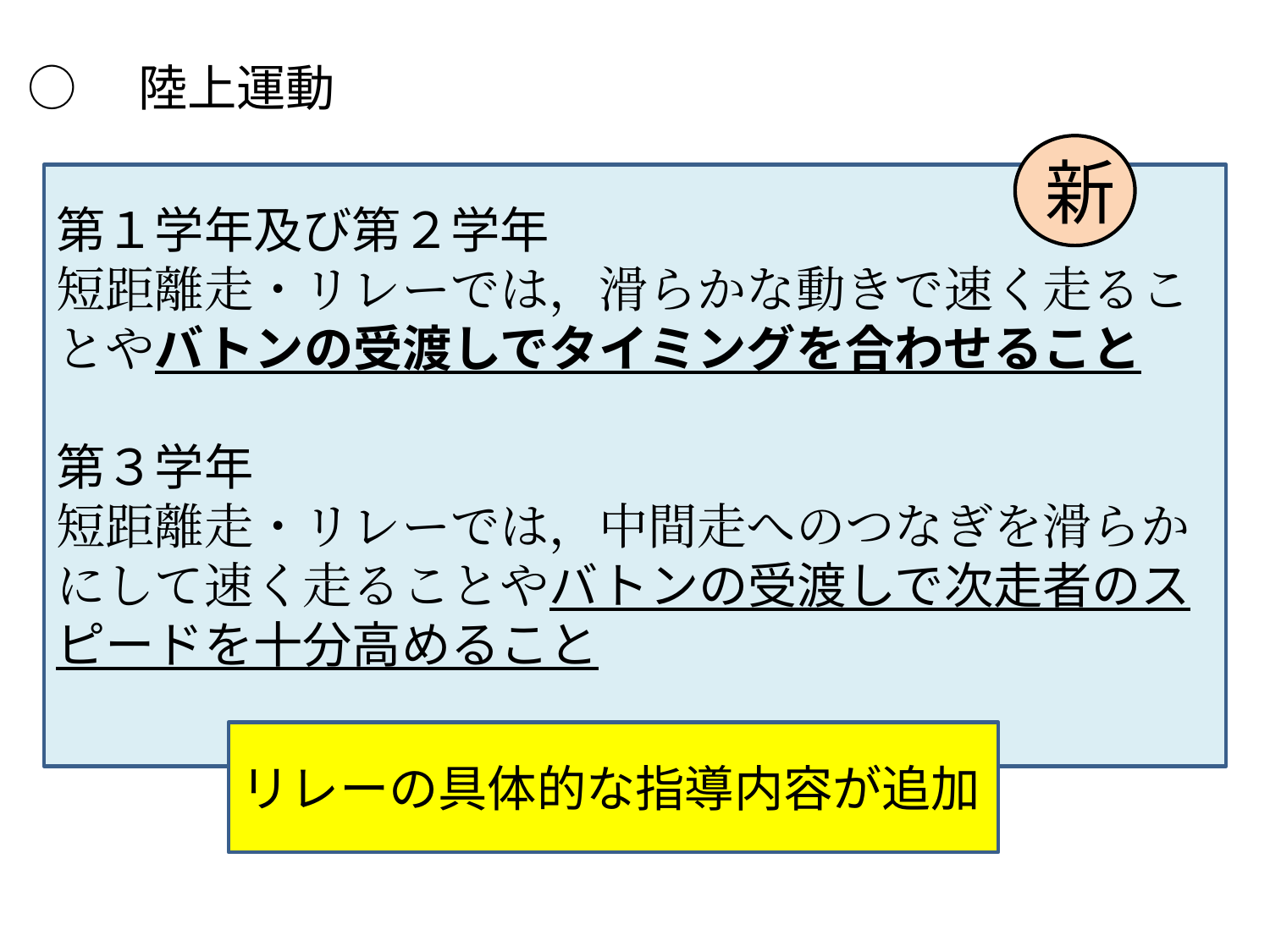

# ○　陸上運動

新
第１学年及び第２学年
短距離走・リレーでは，滑らかな動きで速く走ることやバトンの受渡しでタイミングを合わせること

第３学年
短距離走・リレーでは，中間走へのつなぎを滑らかにして速く走ることやバトンの受渡しで次走者のスピードを十分高めること

リレーの具体的な指導内容が追加